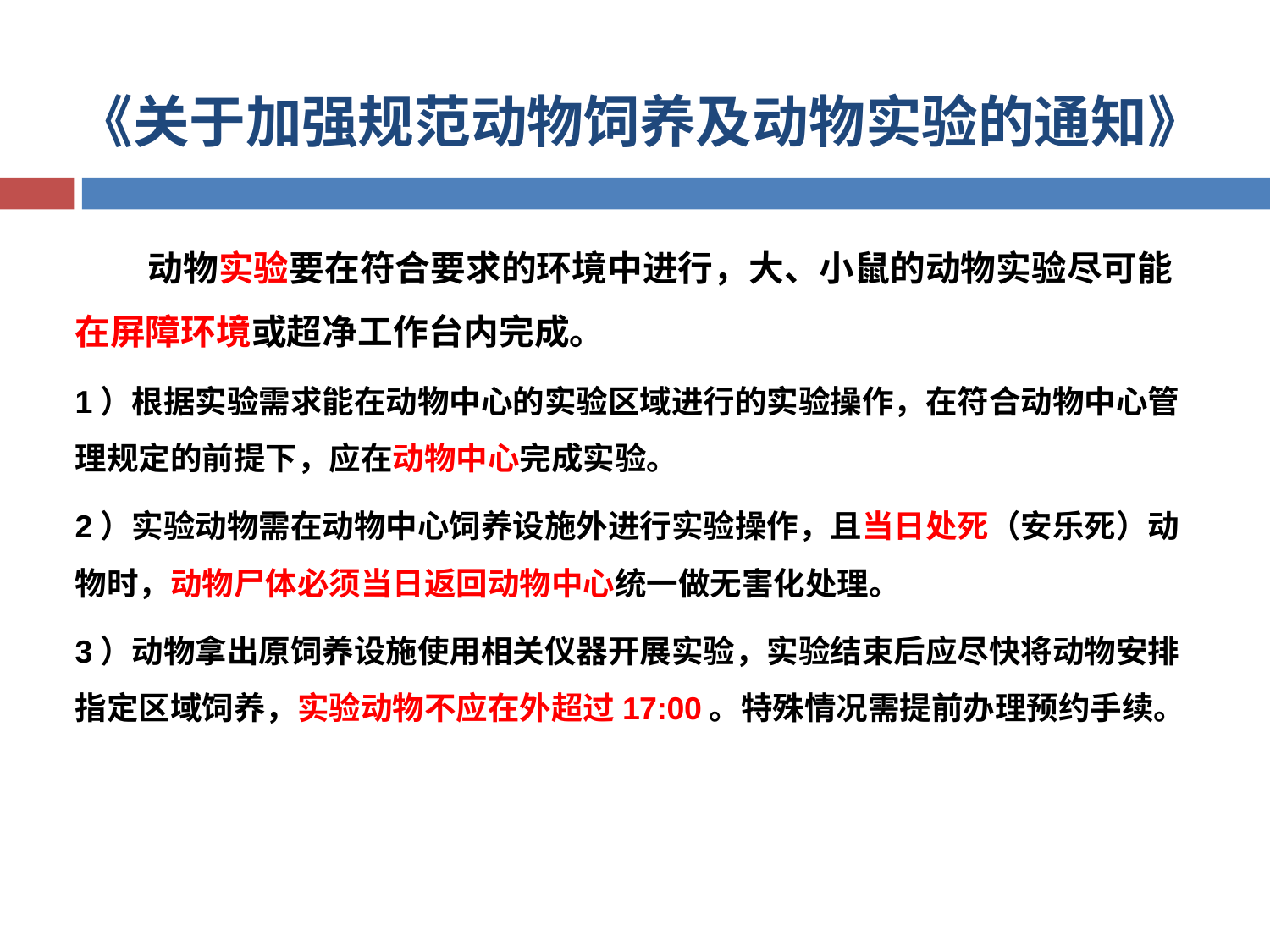

《关于加强规范动物饲养及动物实验的通知》
        动物实验要在符合要求的环境中进行，大、小鼠的动物实验尽可能在屏障环境或超净工作台内完成。
1）根据实验需求能在动物中心的实验区域进行的实验操作，在符合动物中心管理规定的前提下，应在动物中心完成实验。
2）实验动物需在动物中心饲养设施外进行实验操作，且当日处死（安乐死）动物时，动物尸体必须当日返回动物中心统一做无害化处理。
3）动物拿出原饲养设施使用相关仪器开展实验，实验结束后应尽快将动物安排指定区域饲养，实验动物不应在外超过17:00。特殊情况需提前办理预约手续。